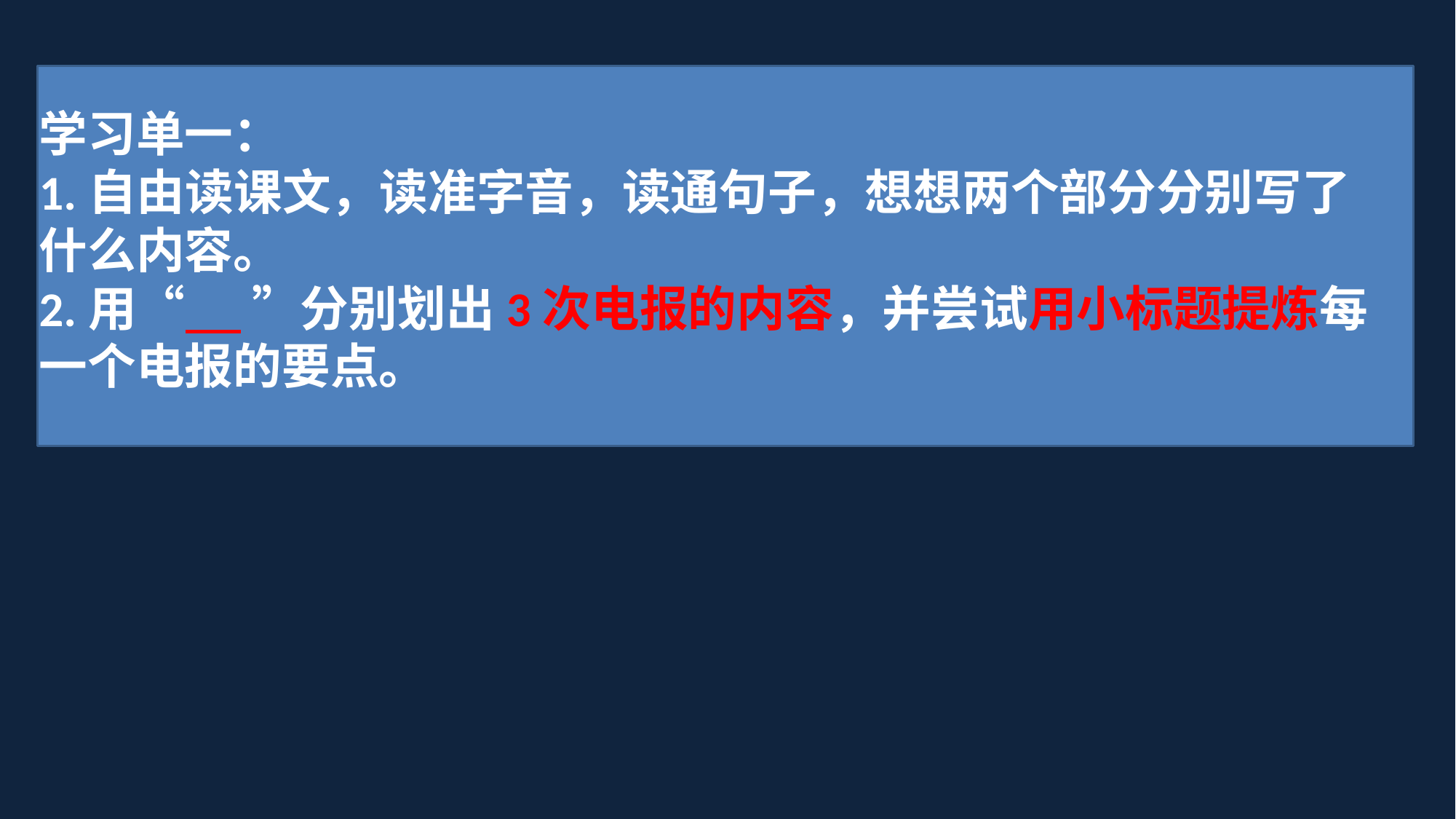

学习单一：
1.自由读课文，读准字音，读通句子，想想两个部分分别写了
什么内容。
2.用“      ”分别划出3次电报的内容，并尝试用小标题提炼每
一个电报的要点。